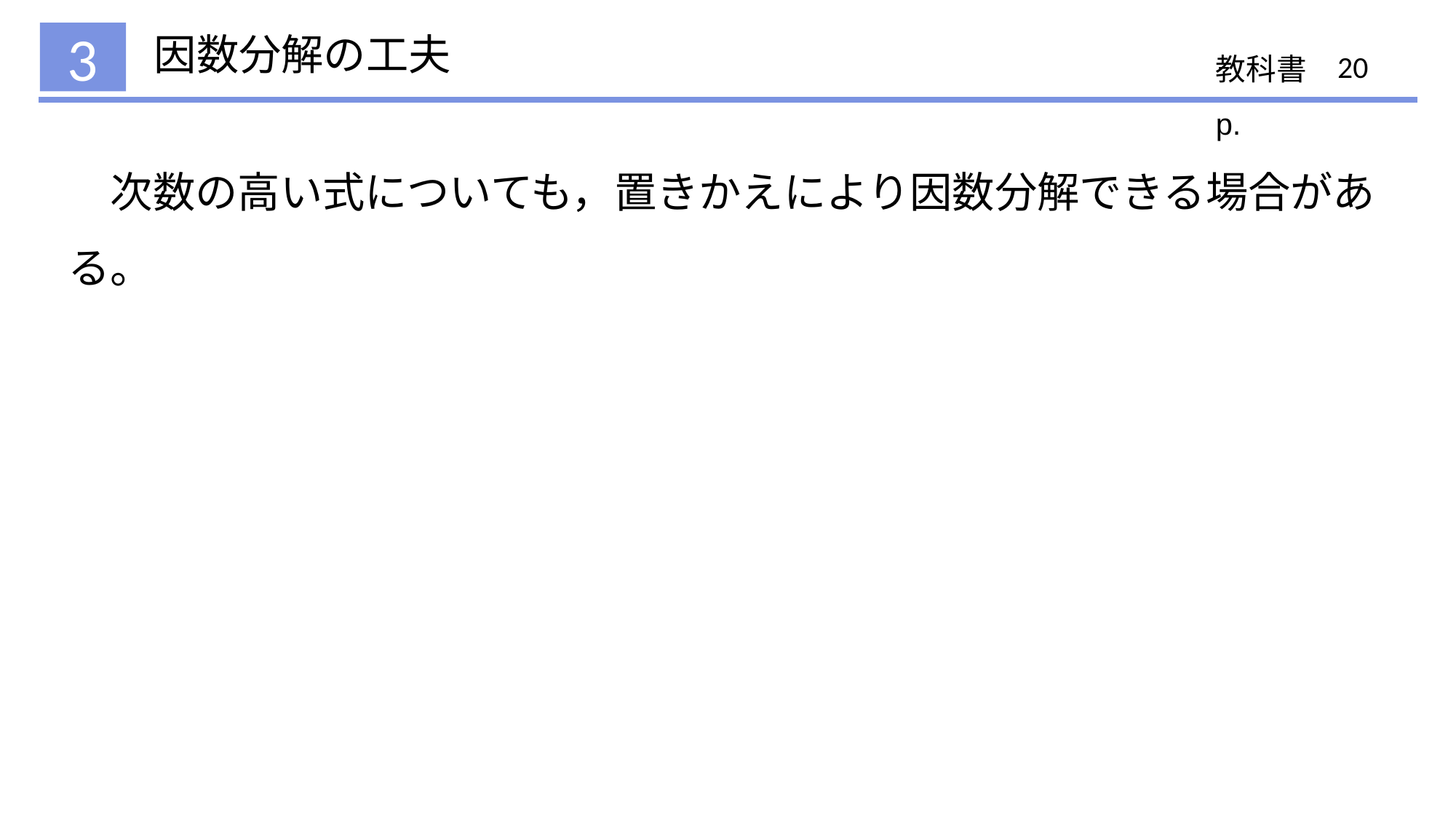

# 因数分解の工夫
3
20
　次数の高い式についても，置きかえにより因数分解できる場合がある。